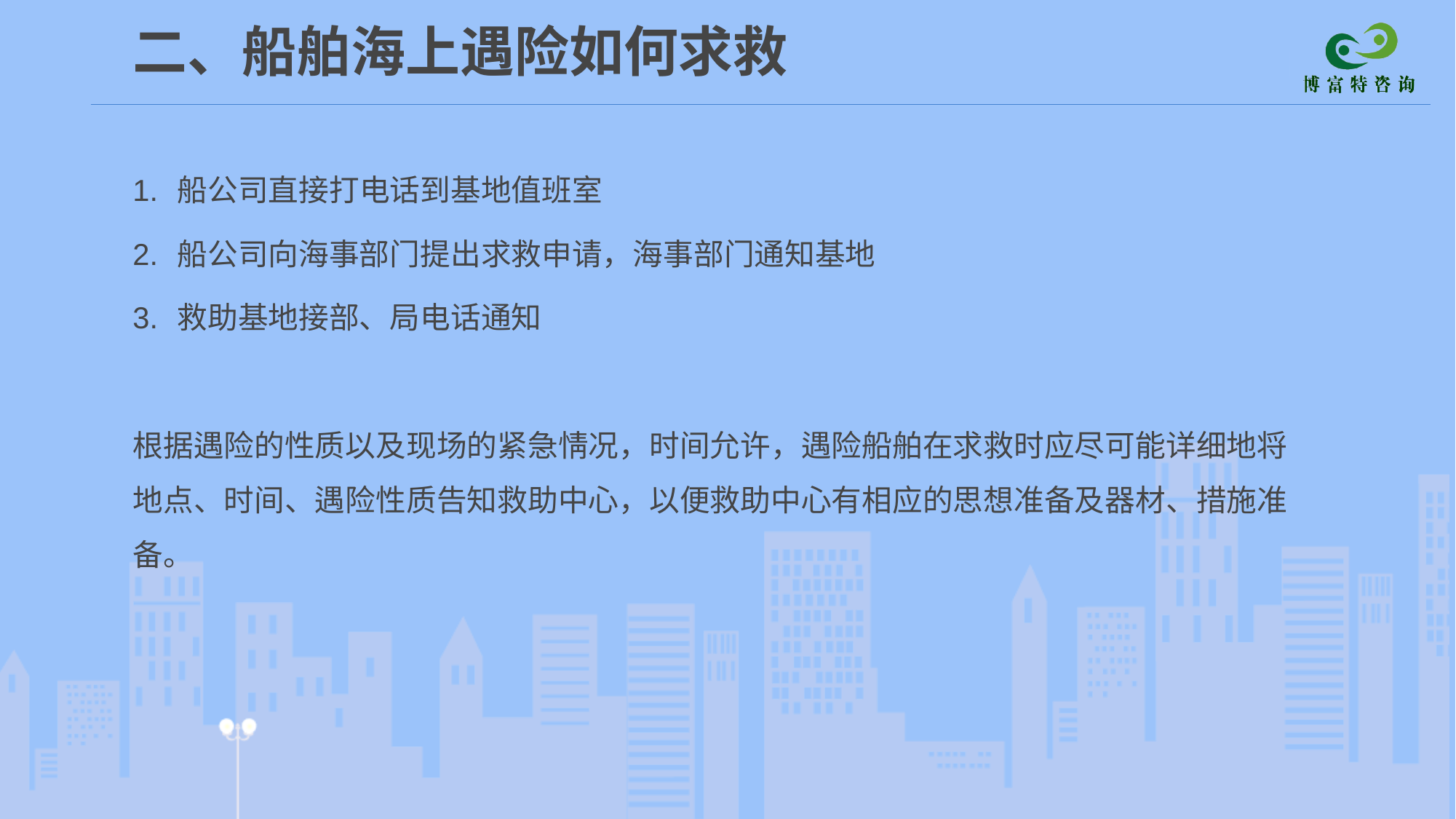

# 二、船舶海上遇险如何求救
 船公司直接打电话到基地值班室
 船公司向海事部门提出求救申请，海事部门通知基地
 救助基地接部、局电话通知

根据遇险的性质以及现场的紧急情况，时间允许，遇险船舶在求救时应尽可能详细地将地点、时间、遇险性质告知救助中心，以便救助中心有相应的思想准备及器材、措施准备。